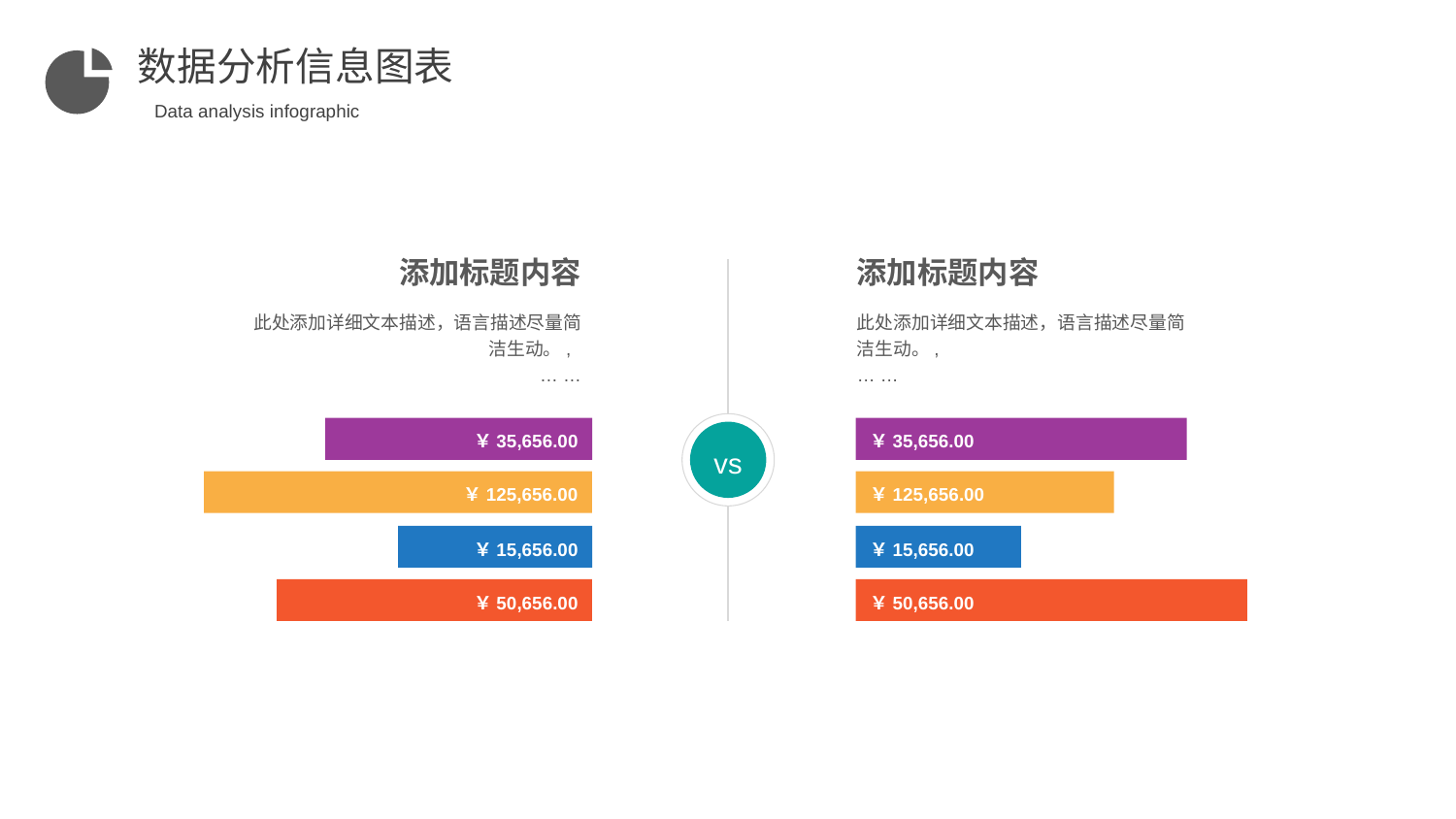

数据分析信息图表

Data analysis infographic
添加标题内容
此处添加详细文本描述，语言描述尽量简洁生动。,
… …
添加标题内容
此处添加详细文本描述，语言描述尽量简洁生动。,
… …

vs
￥35,656.00

￥35,656.00

￥125,656.00

￥125,656.00

￥15,656.00

￥15,656.00

￥50,656.00

￥50,656.00